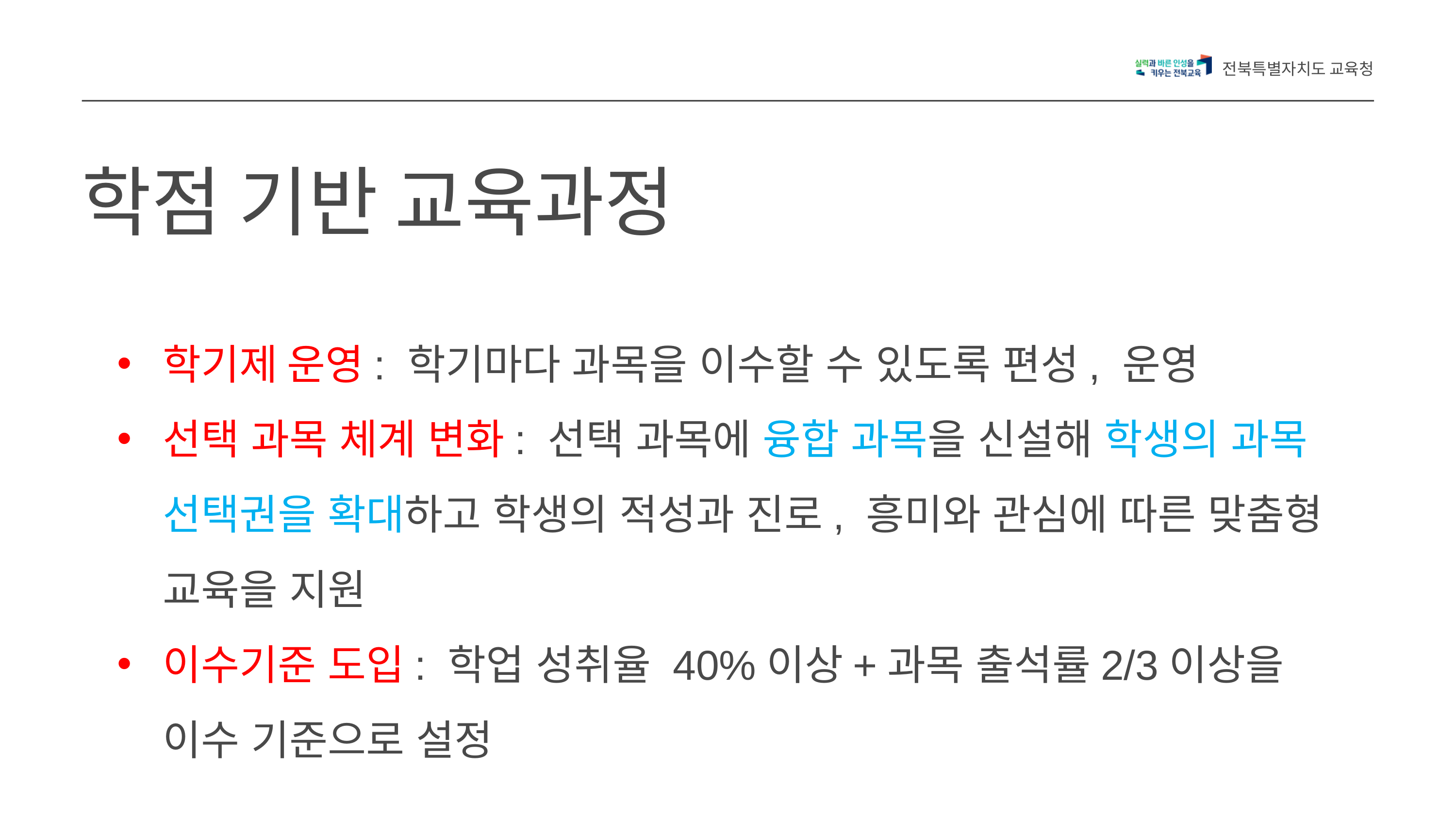

전북특별자치도 교육청

학점 기반 교육과정
학기제 운영: 학기마다 과목을 이수할 수 있도록 편성, 운영
선택 과목 체계 변화: 선택 과목에 융합 과목을 신설해 학생의 과목  선택권을 확대하고 학생의 적성과 진로, 흥미와 관심에 따른 맞춤형 교육을 지원
이수기준 도입: 학업 성취율 40%이상+과목 출석률2/3이상을 이수 기준으로 설정